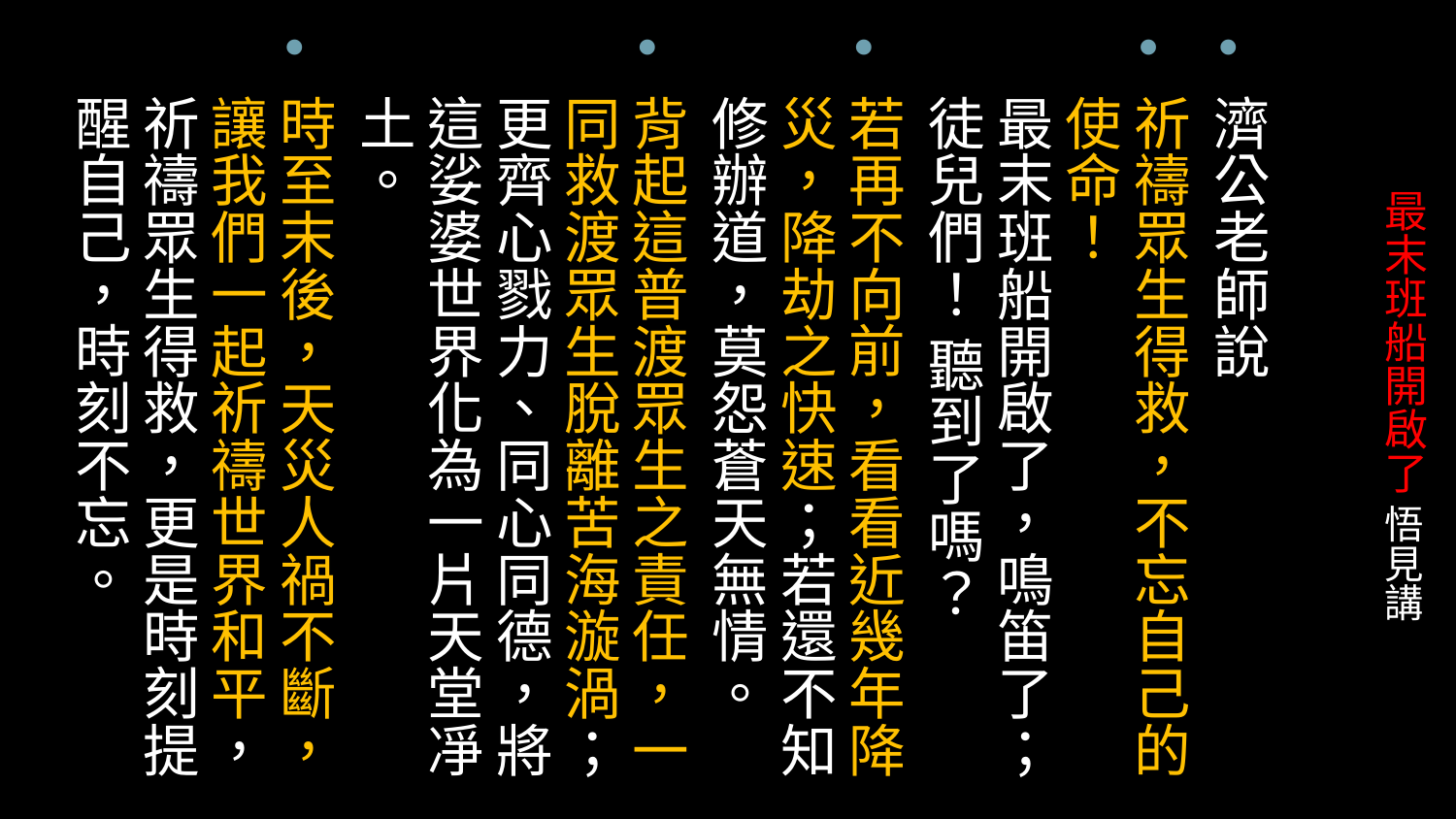

濟公老師說
祈禱眾生得救，不忘自己的使命！
最末班船開啟了，鳴笛了；徒兒們！ 聽到了嗎？
若再不向前，看看近幾年降災，降劫之快速；若還不知修辦道，莫怨蒼天無情。
背起這普渡眾生之責任，一同救渡眾生脫離苦海漩渦；更齊心戮力、同心同德，將這娑婆世界化為一片天堂凈土。
時至末後，天災人禍不斷，讓我們一起祈禱世界和平，祈禱眾生得救，更是時刻提醒自己，時刻不忘。我們的使命！
# 最末班船開啟了 悟見講